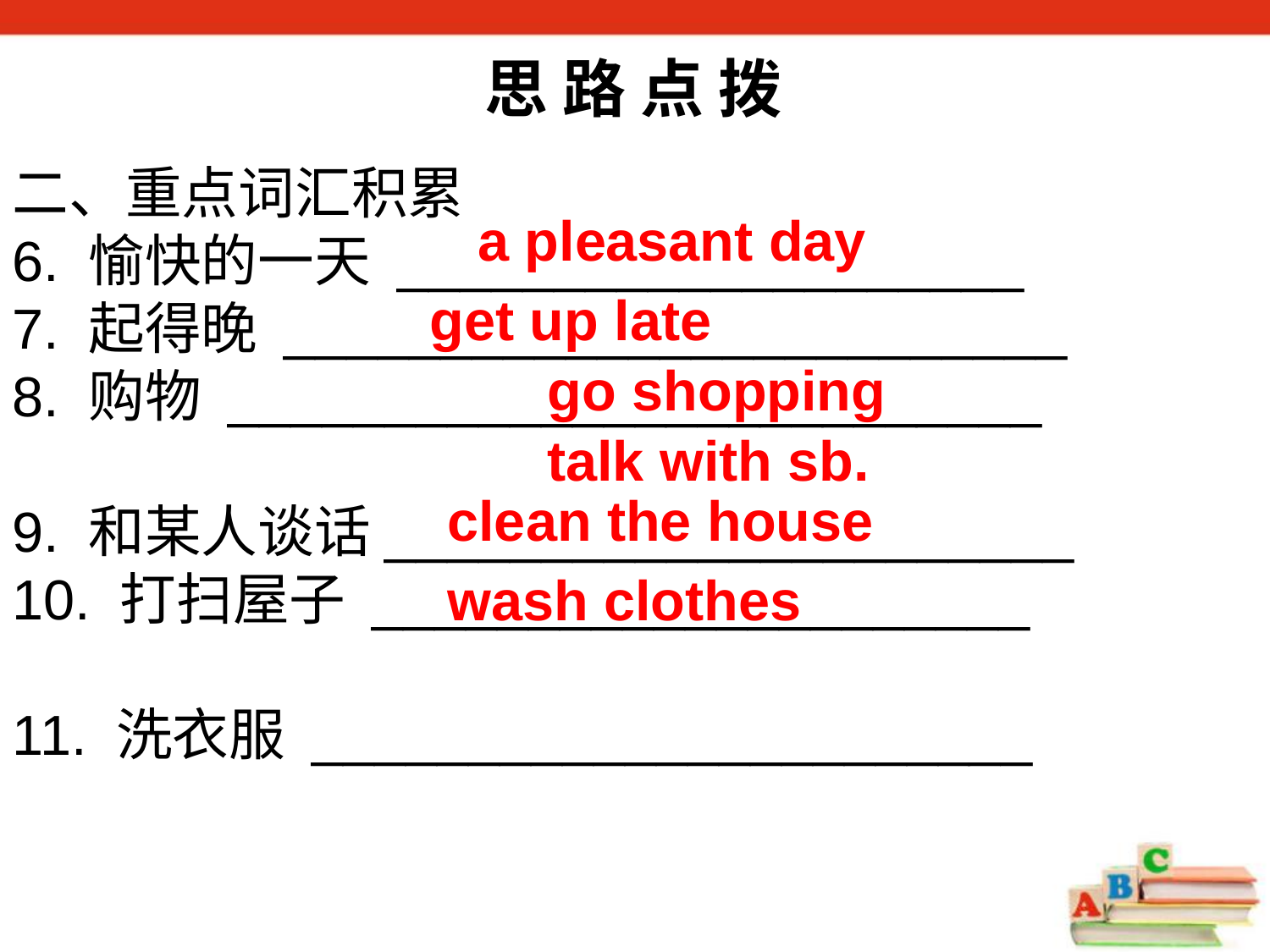

思 路 点 拨
二、重点词汇积累
6. 愉快的一天 ____________________
7. 起得晚 _________________________
8. 购物 __________________________
9. 和某人谈话______________________
10. 打扫屋子 _____________________
11. 洗衣服 _______________________
a pleasant day
get up late
go shopping
talk with sb.
clean the house
wash clothes